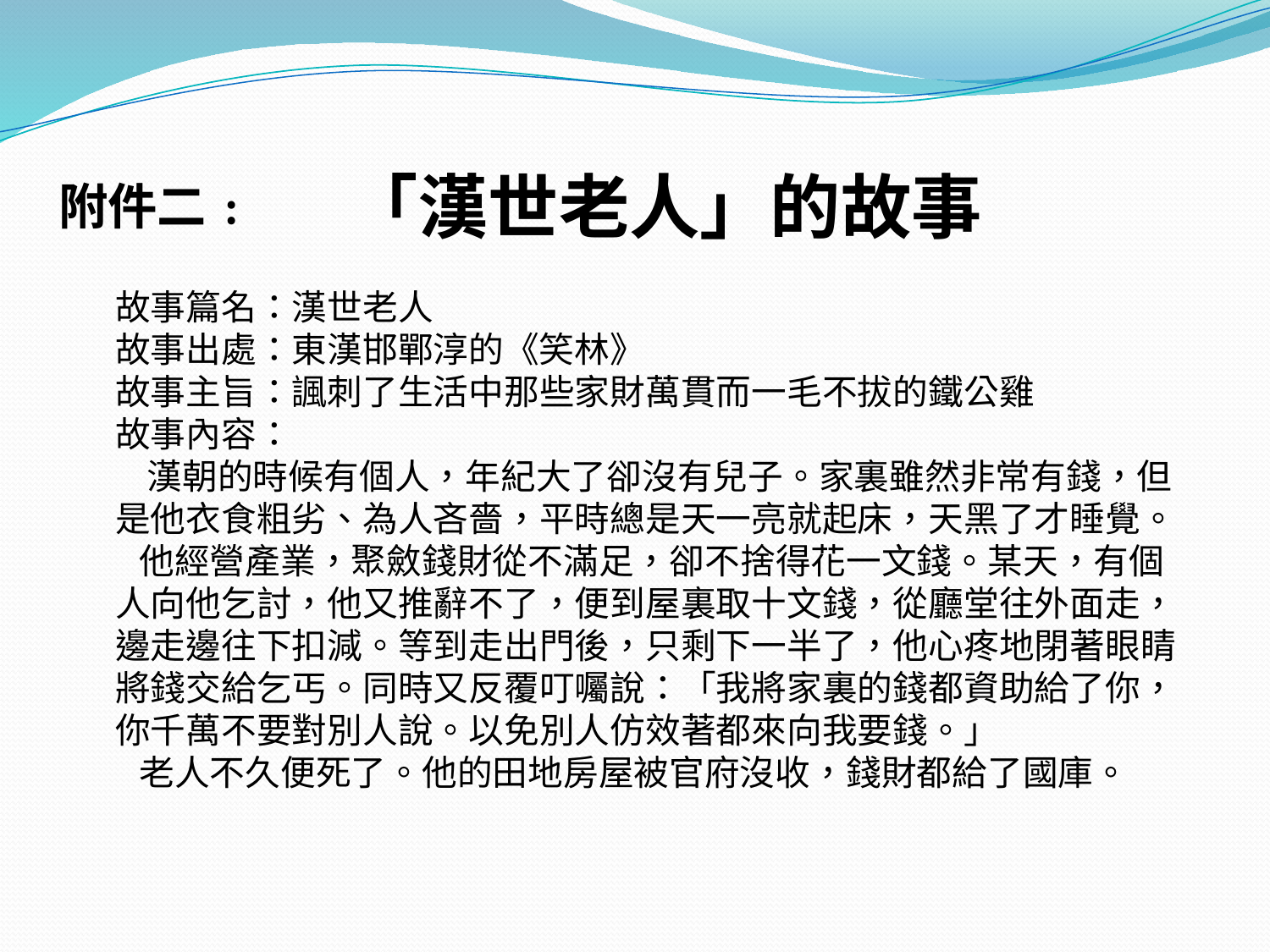

「漢世老人」的故事
附件二﹕
故事篇名：漢世老人
故事出處：東漢邯鄲淳的《笑林》
故事主旨：諷刺了生活中那些家財萬貫而一毛不拔的鐵公雞
故事內容：
   漢朝的時候有個人，年紀大了卻沒有兒子。家裏雖然非常有錢，但
是他衣食粗劣、為人吝嗇，平時總是天一亮就起床，天黑了才睡覺。
  他經營產業，聚斂錢財從不滿足，卻不捨得花一文錢。某天，有個
人向他乞討，他又推辭不了，便到屋裏取十文錢，從廳堂往外面走，
邊走邊往下扣減。等到走出門後，只剩下一半了，他心疼地閉著眼睛
將錢交給乞丐。同時又反覆叮囑說：「我將家裏的錢都資助給了你，
你千萬不要對別人說。以免別人仿效著都來向我要錢。」
  老人不久便死了。他的田地房屋被官府沒收，錢財都給了國庫。